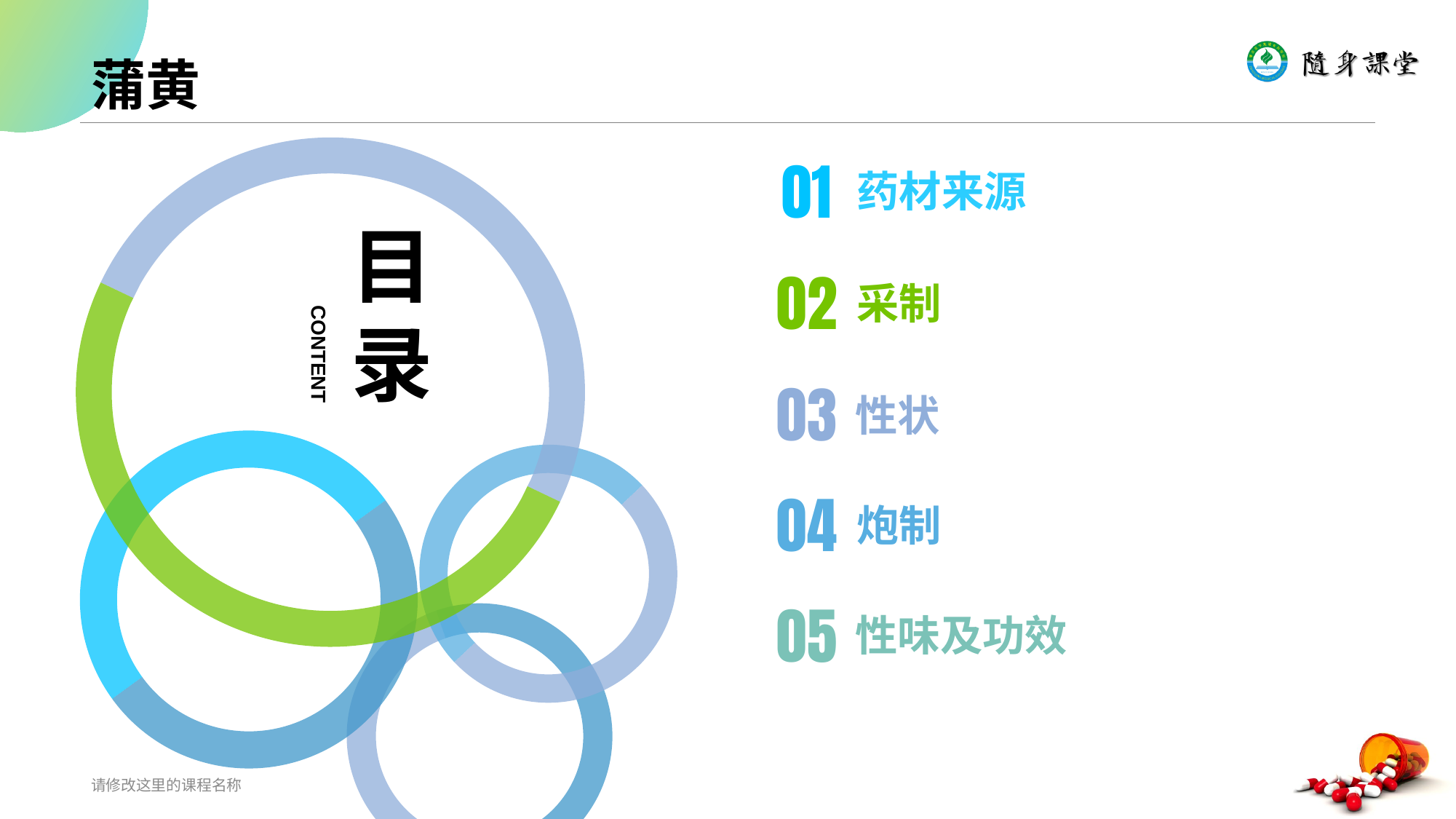

# 蒲黄

目录
CONTENT

01
药材来源
02
采制
03
性状
04
炮制
05
性味及功效
请修改这里的课程名称
2